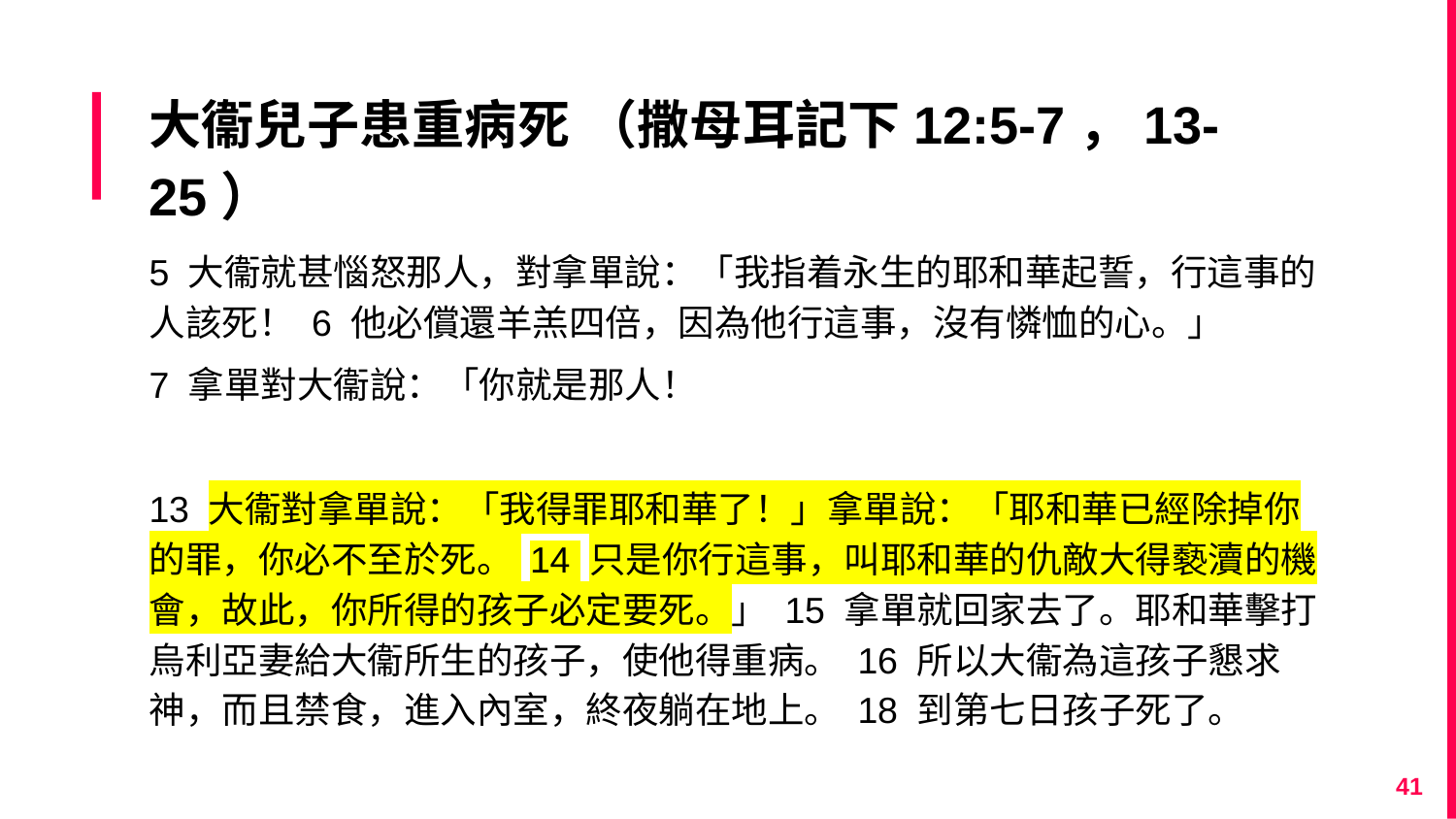

# 大衞兒子患重病死 （撒母耳記下12:5-7，13-25）
5 大衞就甚惱怒那人，對拿單說：「我指着永生的耶和華起誓，行這事的人該死！ 6 他必償還羊羔四倍，因為他行這事，沒有憐恤的心。」
7 拿單對大衞說：「你就是那人！

13 大衞對拿單說：「我得罪耶和華了！」拿單說：「耶和華已經除掉你的罪，你必不至於死。 14 只是你行這事，叫耶和華的仇敵大得褻瀆的機會，故此，你所得的孩子必定要死。」 15 拿單就回家去了。耶和華擊打烏利亞妻給大衞所生的孩子，使他得重病。 16 所以大衞為這孩子懇求神，而且禁食，進入內室，終夜躺在地上。 18 到第七日孩子死了。
41